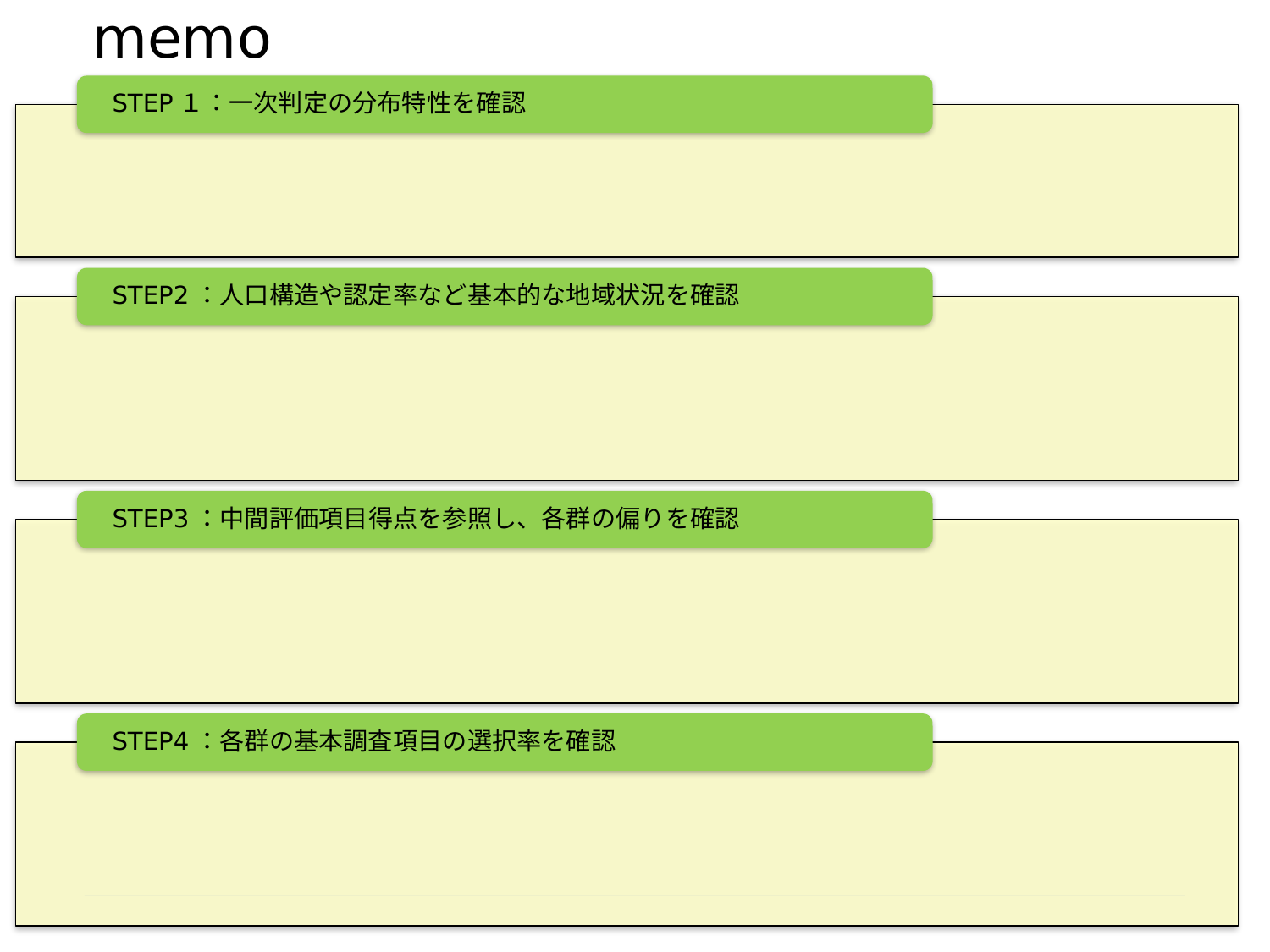

# memo

STEP１：一次判定の分布特性を確認

STEP2：人口構造や認定率など基本的な地域状況を確認

STEP3：中間評価項目得点を参照し、各群の偏りを確認

STEP4：各群の基本調査項目の選択率を確認